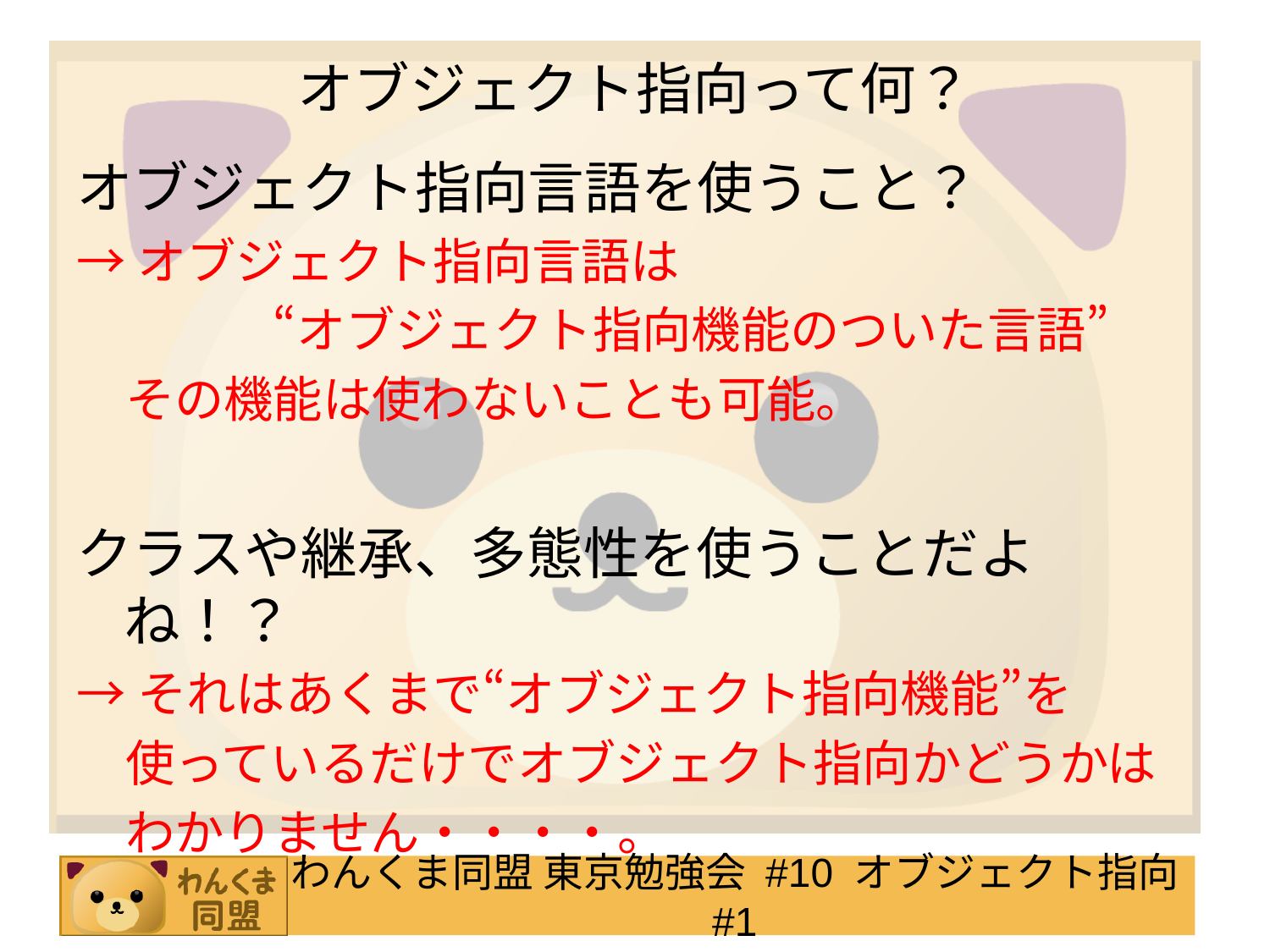

# オブジェクト指向って何？
オブジェクト指向言語を使うこと？
→オブジェクト指向言語は
　　　　“オブジェクト指向機能のついた言語”
　その機能は使わないことも可能。

クラスや継承、多態性を使うことだよね！？
→それはあくまで“オブジェクト指向機能”を
　使っているだけでオブジェクト指向かどうかは
　わかりません・・・・。